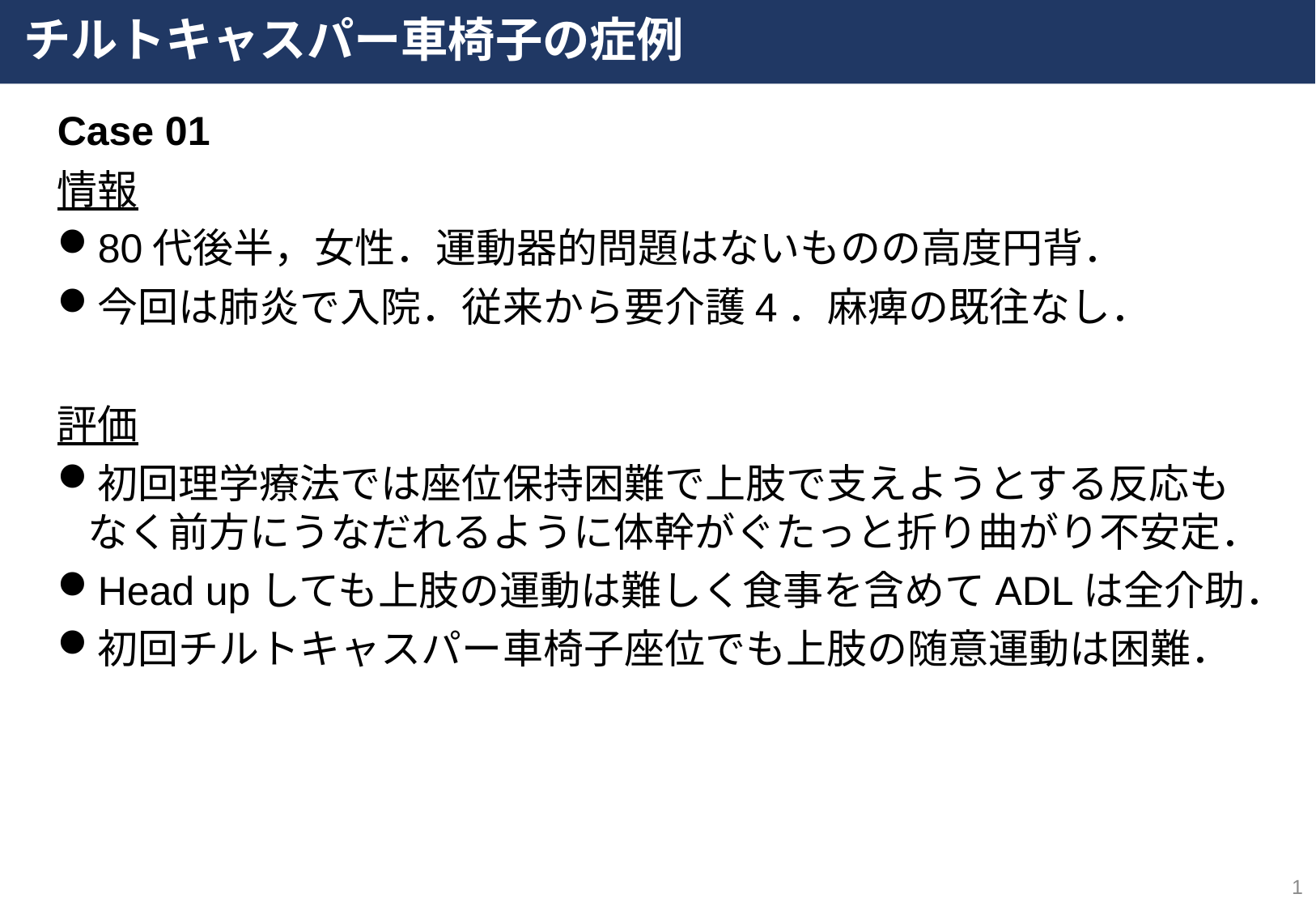

# チルトキャスパー車椅子の症例
Case 01
情報
80代後半，女性．運動器的問題はないものの高度円背．
今回は肺炎で入院．従来から要介護4．麻痺の既往なし．

評価
初回理学療法では座位保持困難で上肢で支えようとする反応もなく前方にうなだれるように体幹がぐたっと折り曲がり不安定．
Head upしても上肢の運動は難しく食事を含めてADLは全介助．
初回チルトキャスパー車椅子座位でも上肢の随意運動は困難．
1